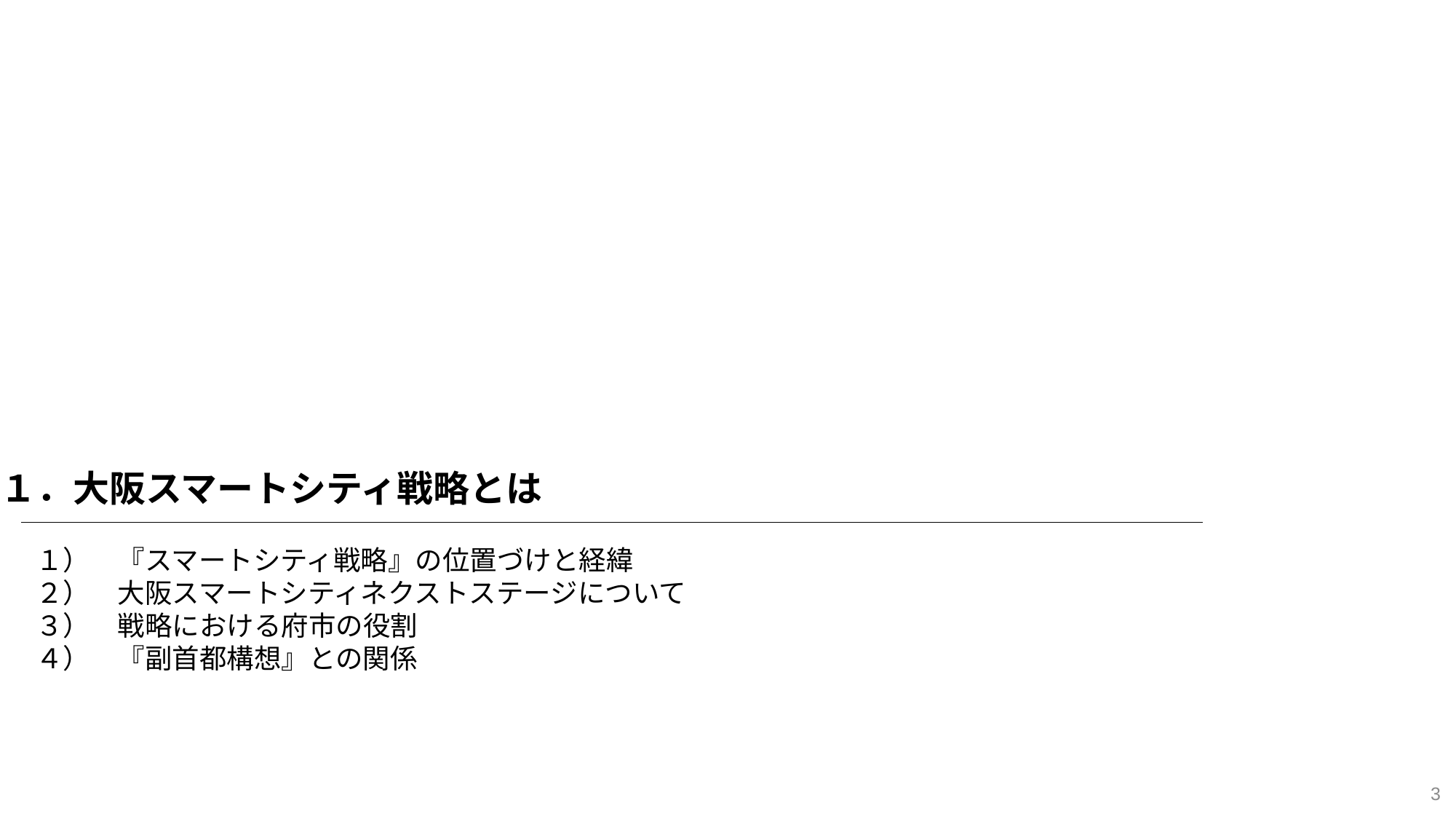

１．大阪スマートシティ戦略とは
１）　『スマートシティ戦略』の位置づけと経緯
２）　大阪スマートシティネクストステージについて
３）　戦略における府市の役割
４）　『副首都構想』との関係
3